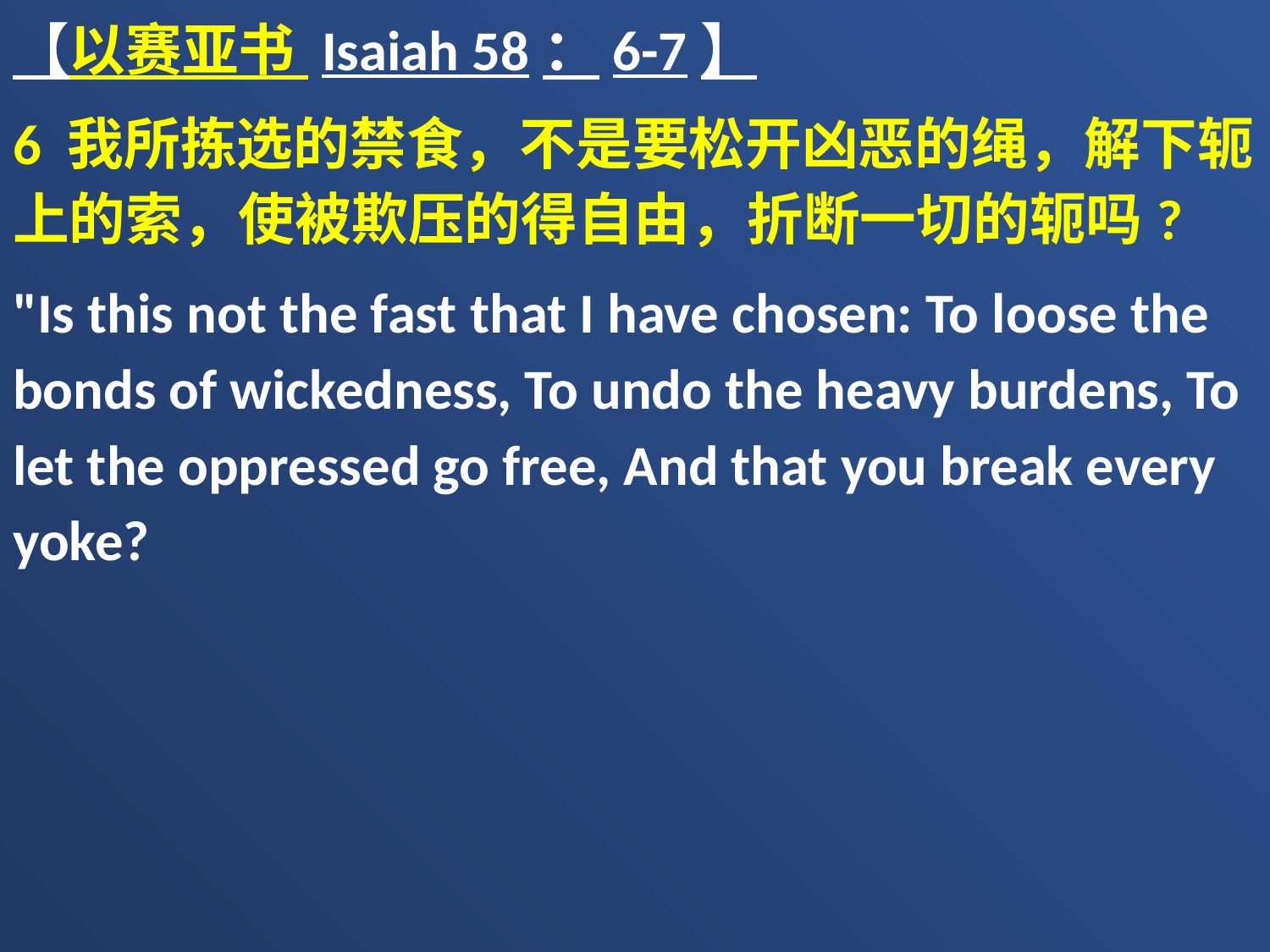

【以赛亚书 Isaiah 58：6-7】
6 我所拣选的禁食，不是要松开凶恶的绳，解下轭上的索，使被欺压的得自由，折断一切的轭吗?
"Is this not the fast that I have chosen: To loose the bonds of wickedness, To undo the heavy burdens, To let the oppressed go free, And that you break every yoke?